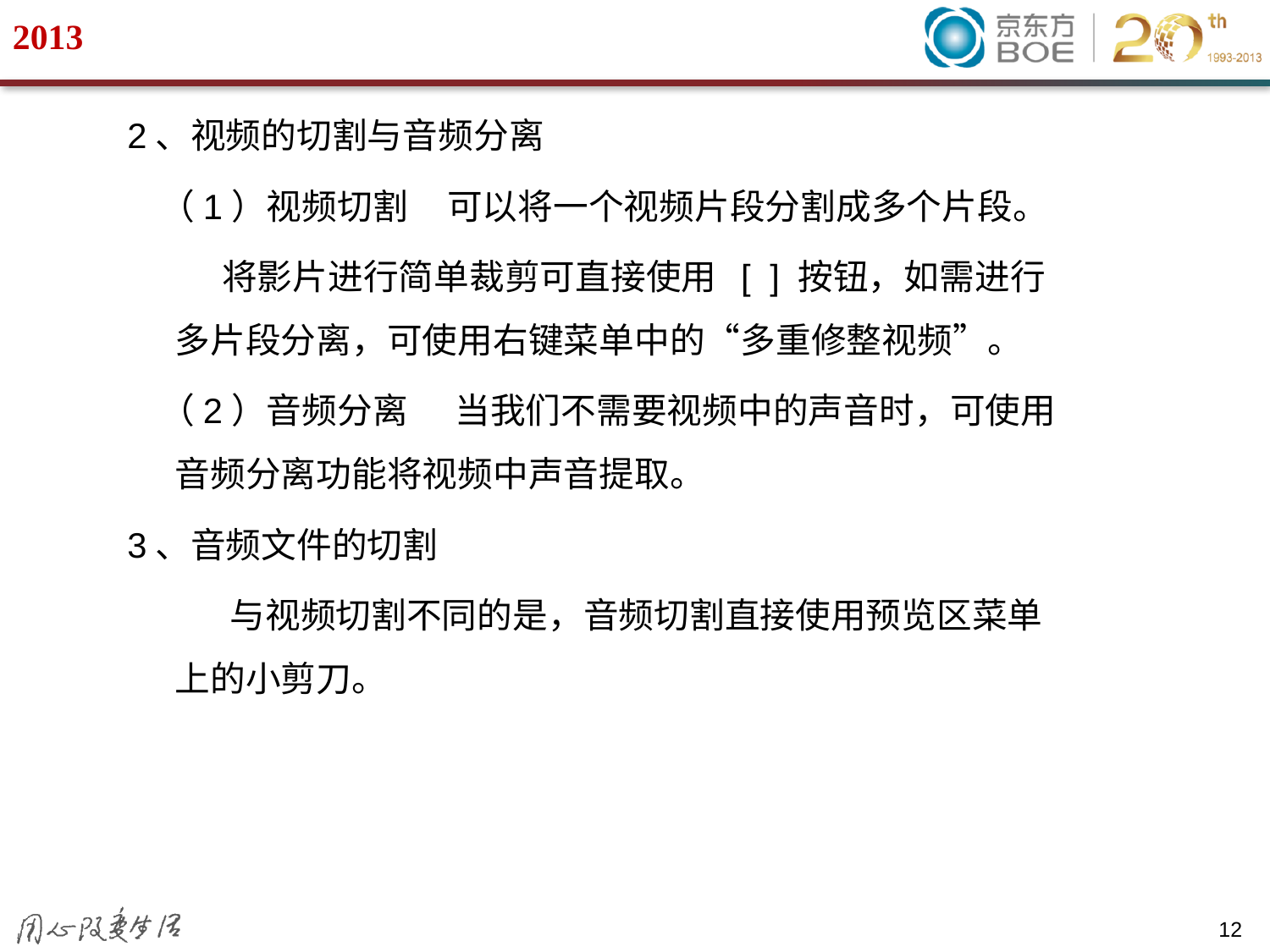

#
2、视频的切割与音频分离
   （1）视频切割     可以将一个视频片段分割成多个片段。
           将影片进行简单裁剪可直接使用  [  ] 按钮，如需进行多片段分离，可使用右键菜单中的“多重修整视频”。
   （2）音频分离      当我们不需要视频中的声音时，可使用音频分离功能将视频中声音提取。
3、音频文件的切割
            与视频切割不同的是，音频切割直接使用预览区菜单上的小剪刀。
12